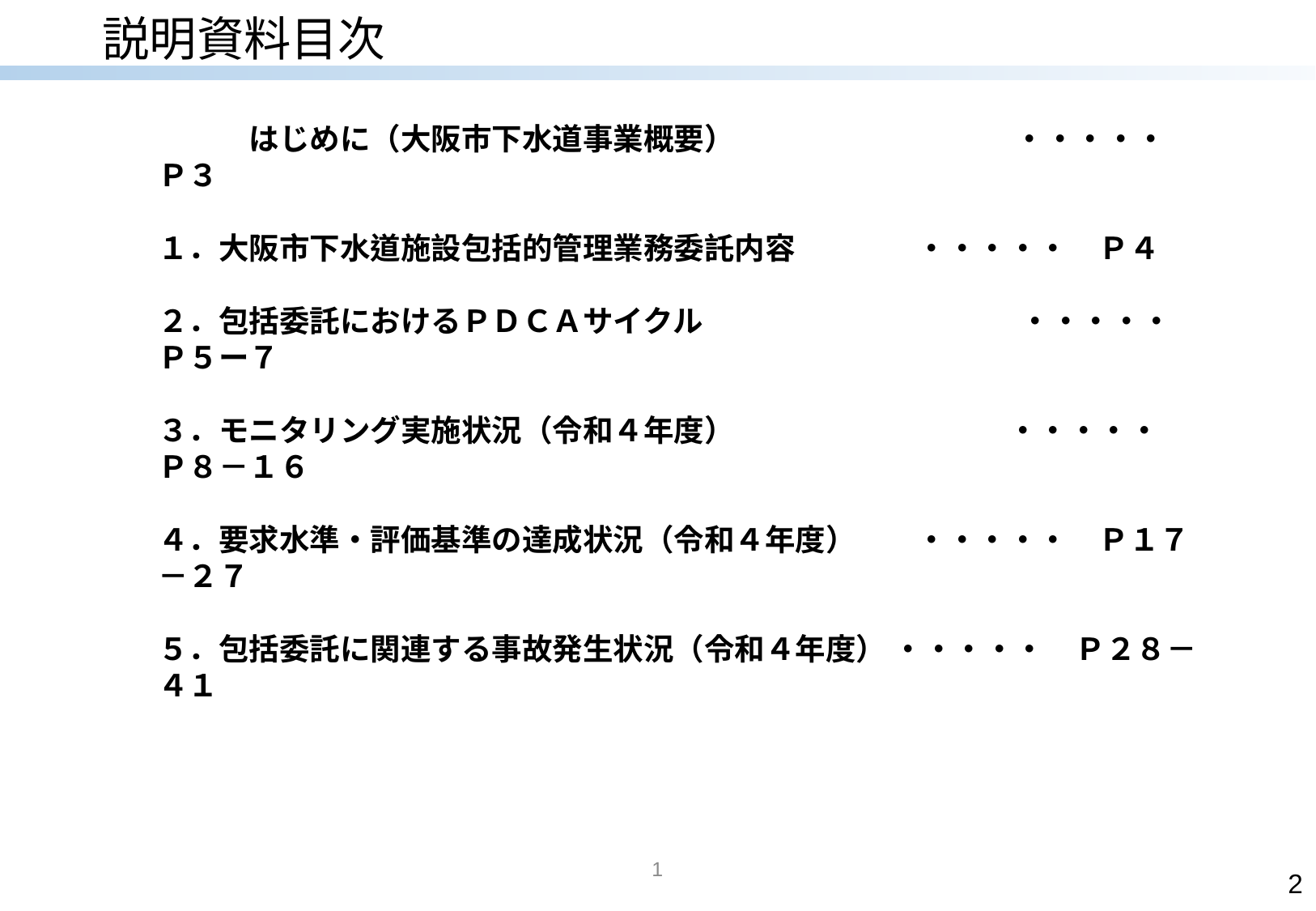

# 説明資料目次
　　　はじめに（大阪市下水道事業概要）　　　　　　　　　 ・・・・・　Ｐ３

１．大阪市下水道施設包括的管理業務委託内容　　　　・・・・・　Ｐ４

２．包括委託におけるＰＤＣＡサイクル　　　　　　　　　　  ・・・・・　Ｐ５ー７

３．モニタリング実施状況（令和４年度）　　　　　　　　　・・・・・　Ｐ８－１６

４．要求水準・評価基準の達成状況（令和４年度）　　・・・・・　Ｐ１７－２７

５．包括委託に関連する事故発生状況（令和４年度） ・・・・・　Ｐ２８－４１

1
2